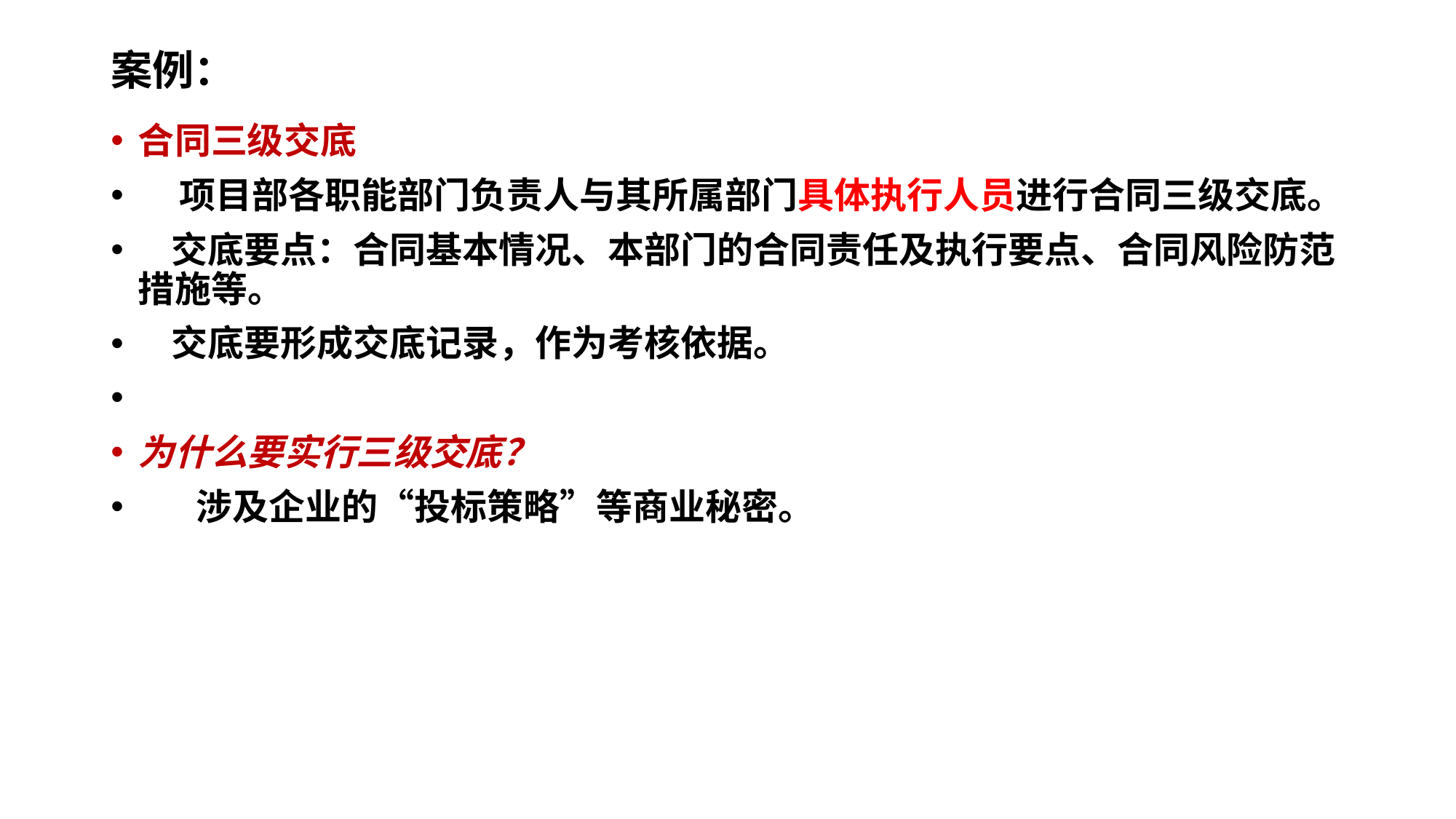

# 案例：
合同三级交底
    项目部各职能部门负责人与其所属部门具体执行人员进行合同三级交底。
   交底要点：合同基本情况、本部门的合同责任及执行要点、合同风险防范措施等。
   交底要形成交底记录，作为考核依据。

为什么要实行三级交底？
      涉及企业的“投标策略”等商业秘密。